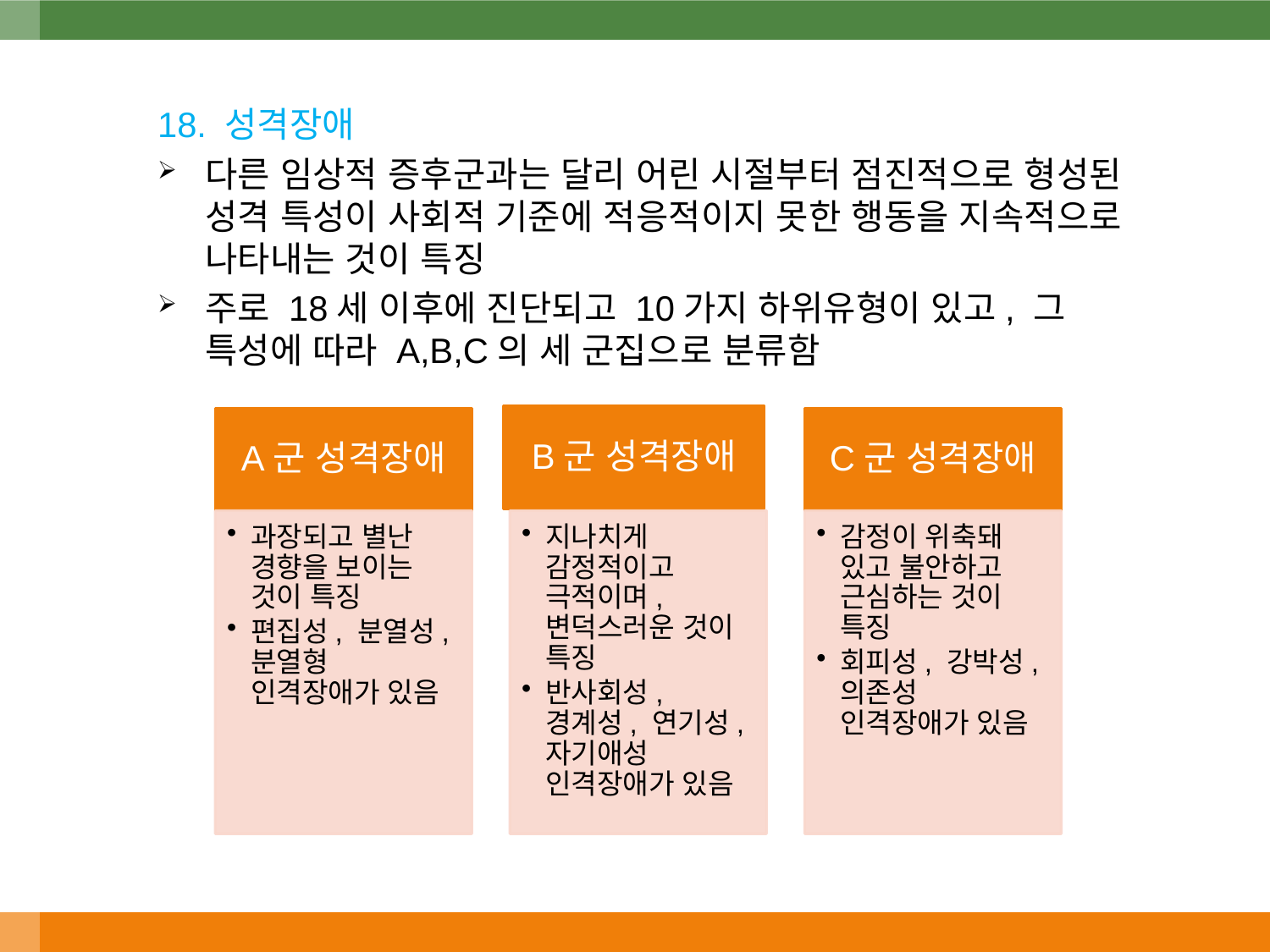

18. 성격장애
다른 임상적 증후군과는 달리 어린 시절부터 점진적으로 형성된 성격 특성이 사회적 기준에 적응적이지 못한 행동을 지속적으로 나타내는 것이 특징
주로 18세 이후에 진단되고 10가지 하위유형이 있고, 그 특성에 따라 A,B,C의 세 군집으로 분류함

A군 성격장애
과장되고 별난 경향을 보이는 것이 특징
편집성, 분열성, 분열형 인격장애가 있음
B군 성격장애
지나치게 감정적이고 극적이며, 변덕스러운 것이 특징
반사회성, 경계성, 연기성, 자기애성 인격장애가 있음
C군 성격장애
감정이 위축돼 있고 불안하고 근심하는 것이 특징
회피성, 강박성, 의존성 인격장애가 있음